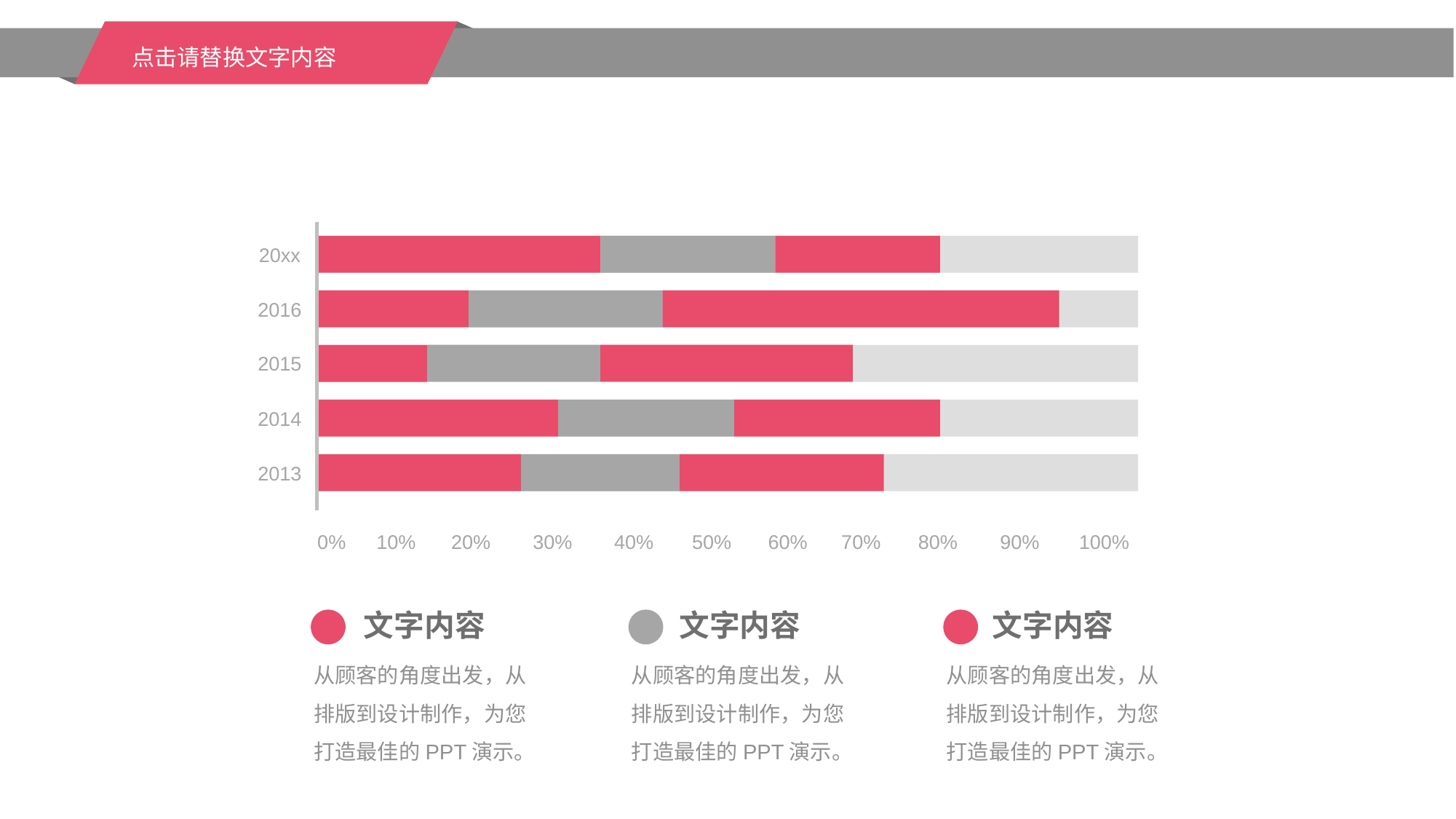

点击请替换文字内容
20xx

2016

2015

2014

2013

0%
10%
20%
30%
40%
50%
60%
70%
80%
90%
100%
文字内容
文字内容
文字内容

从顾客的角度出发，从排版到设计制作，为您打造最佳的PPT演示。
从顾客的角度出发，从排版到设计制作，为您打造最佳的PPT演示。
从顾客的角度出发，从排版到设计制作，为您打造最佳的PPT演示。